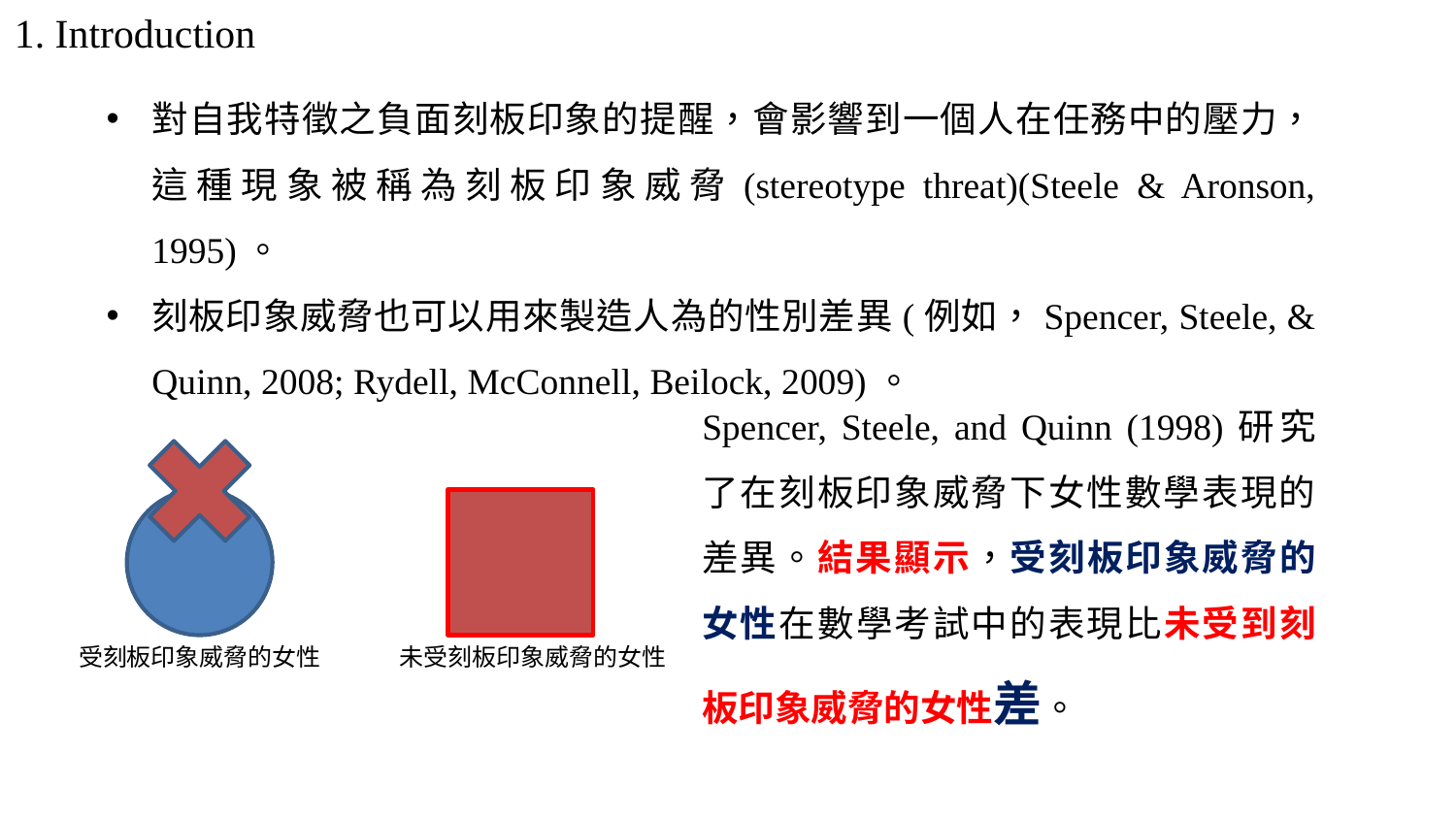

1. Introduction
對自我特徵之負面刻板印象的提醒，會影響到一個人在任務中的壓力，這種現象被稱為刻板印象威脅(stereotype threat)(Steele & Aronson, 1995)。
刻板印象威脅也可以用來製造人為的性別差異(例如，Spencer, Steele, & Quinn, 2008; Rydell, McConnell, Beilock, 2009)。
Spencer, Steele, and Quinn (1998)研究了在刻板印象威脅下女性數學表現的差異。結果顯示，受刻板印象威脅的女性在數學考試中的表現比未受到刻板印象威脅的女性差。

受刻板印象威脅的女性
未受刻板印象威脅的女性